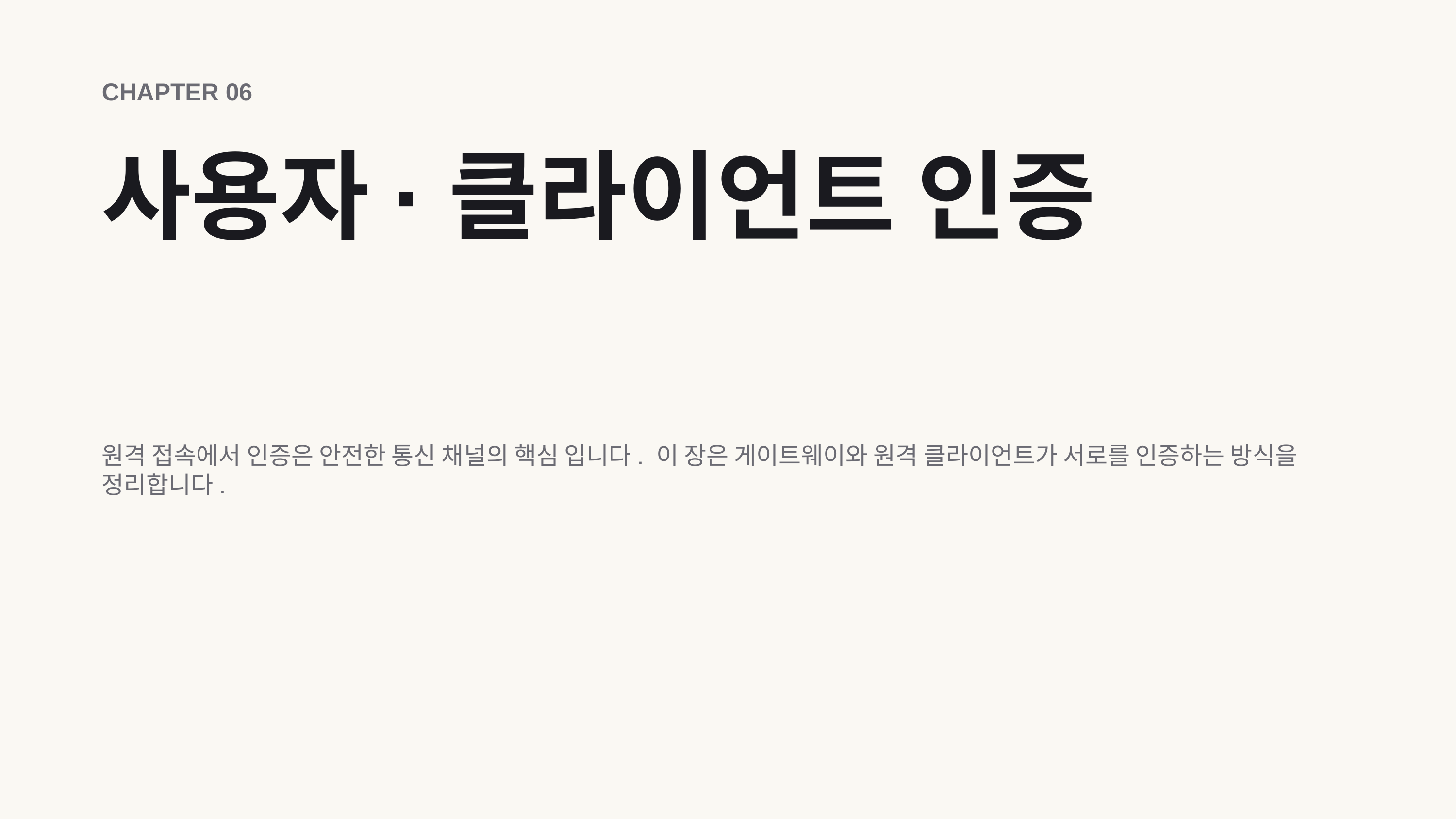

CHAPTER 06
사용자·클라이언트 인증
원격 접속에서 인증은 안전한 통신 채널의 핵심 입니다. 이 장은 게이트웨이와 원격 클라이언트가 서로를 인증하는 방식을 정리합니다.